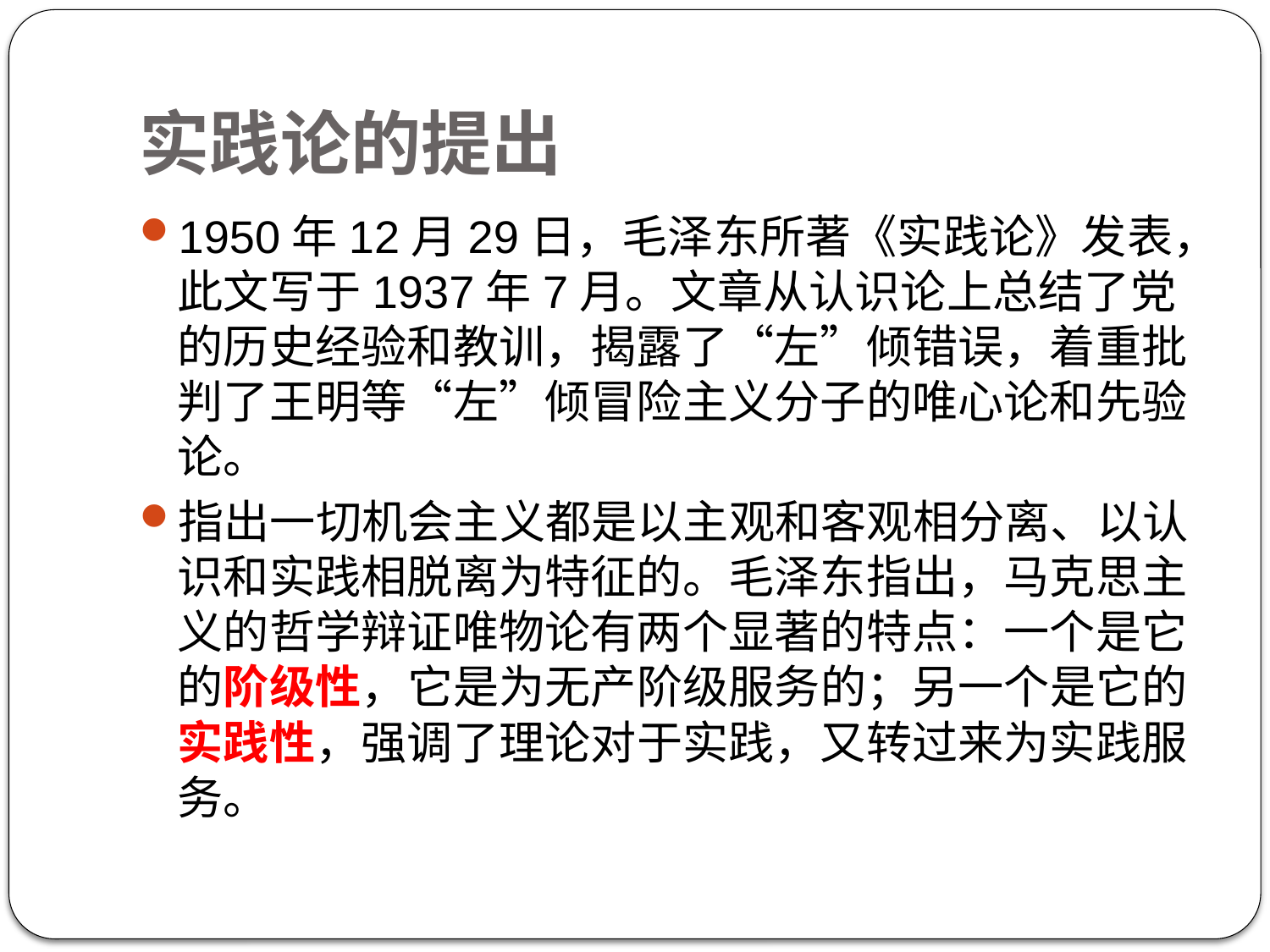

# 实践论的提出
1950年12月29日，毛泽东所著《实践论》发表，此文写于1937年7月。文章从认识论上总结了党的历史经验和教训，揭露了“左”倾错误，着重批判了王明等“左”倾冒险主义分子的唯心论和先验论。
指出一切机会主义都是以主观和客观相分离、以认识和实践相脱离为特征的。毛泽东指出，马克思主义的哲学辩证唯物论有两个显著的特点：一个是它的阶级性，它是为无产阶级服务的；另一个是它的实践性，强调了理论对于实践，又转过来为实践服务。